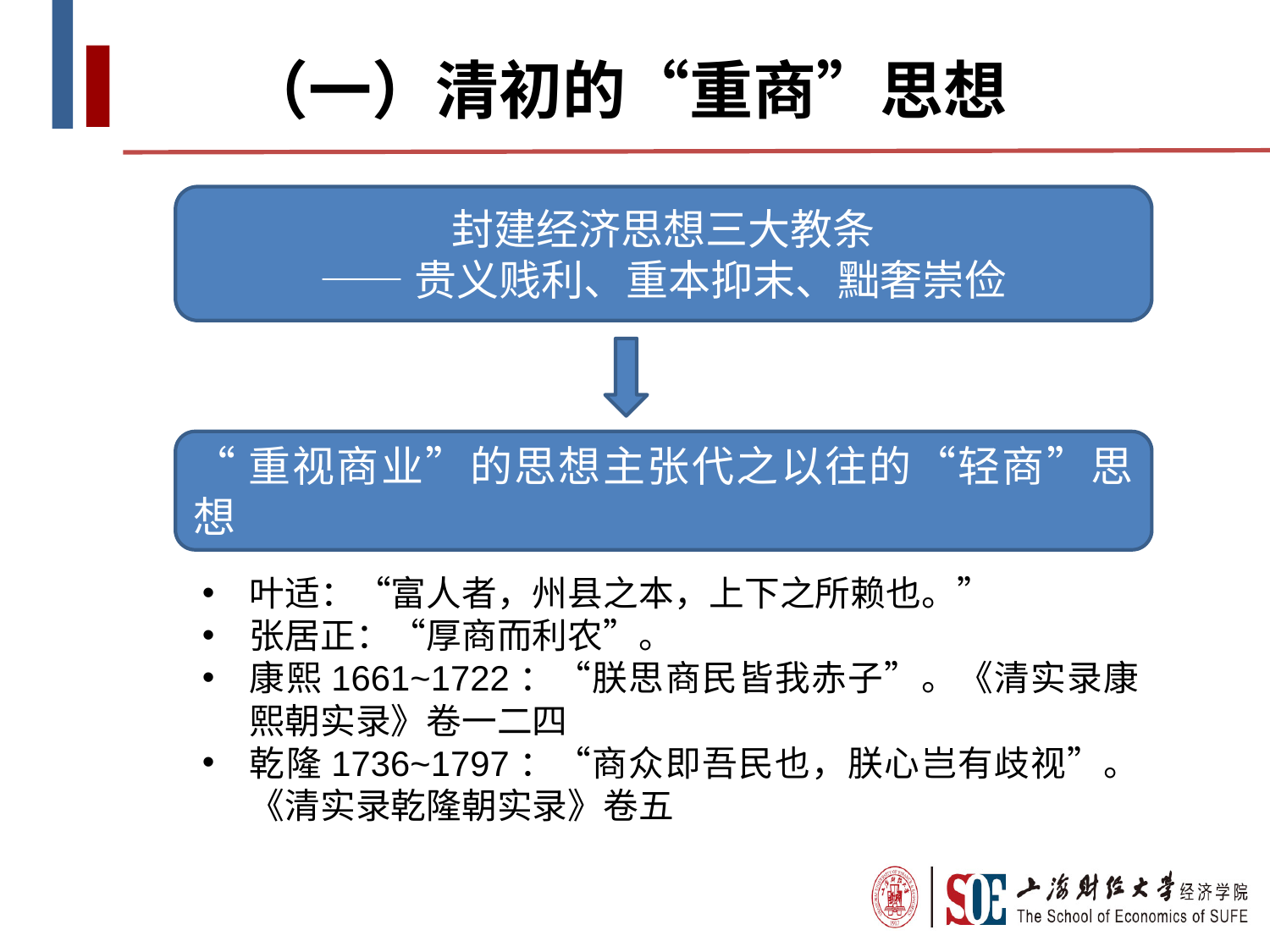

（一）清初的“重商”思想
封建经济思想三大教条
——贵义贱利、重本抑末、黜奢崇俭

“重视商业”的思想主张代之以往的“轻商”思想
叶适：“富人者，州县之本，上下之所赖也。”
张居正：“厚商而利农”。
康熙1661~1722：“朕思商民皆我赤子”。《清实录康熙朝实录》卷一二四
乾隆1736~1797：“商众即吾民也，朕心岂有歧视”。《清实录乾隆朝实录》卷五